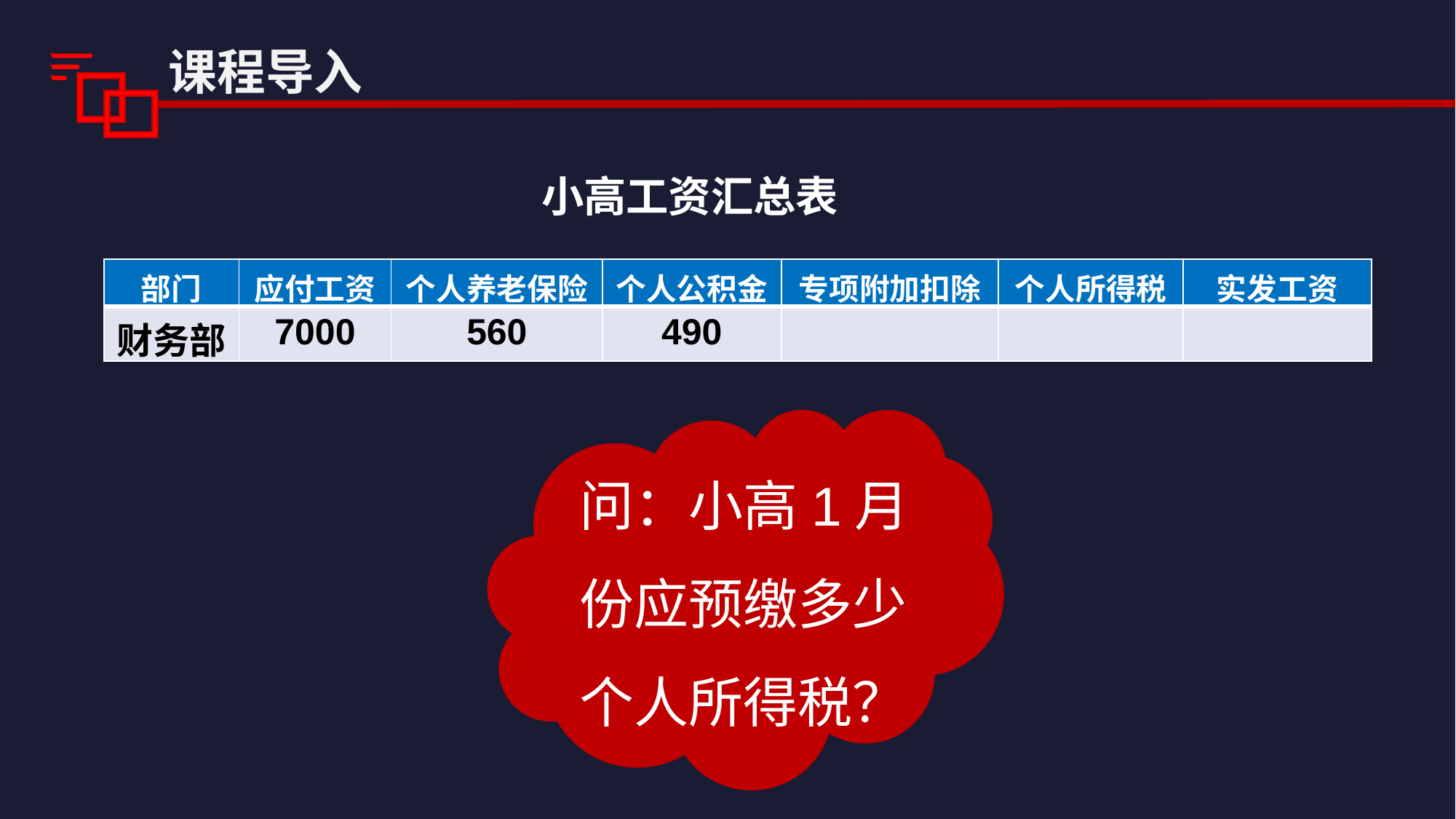

课程导入

小高工资汇总表
| 部门 | 应付工资 | 个人养老保险 | 个人公积金 | 专项附加扣除 | 个人所得税 | 实发工资 |
| --- | --- | --- | --- | --- | --- | --- |
| 财务部 | 7000 | 560 | 490 |  |  |  |

问：小高1月份应预缴多少个人所得税？